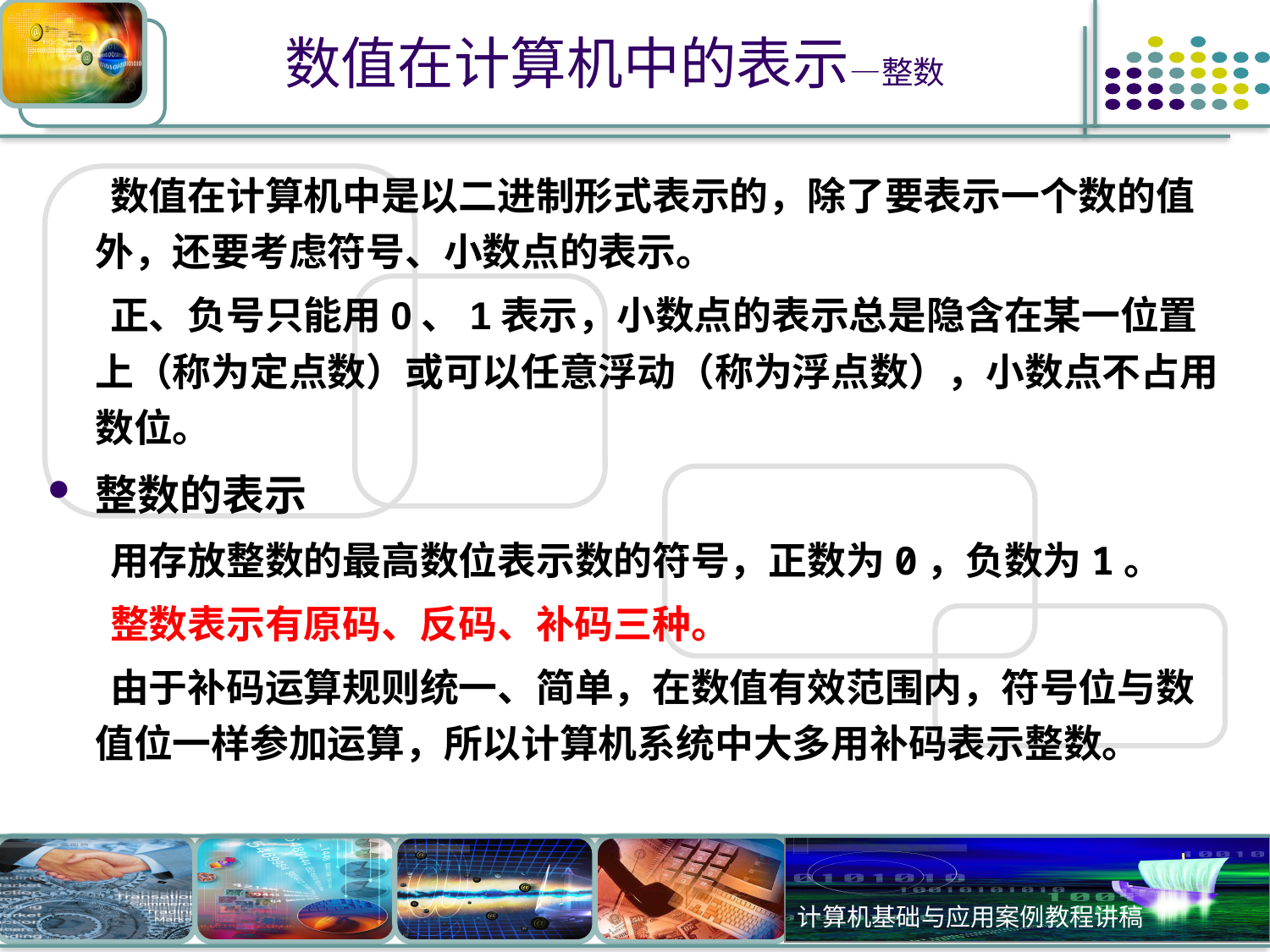

# 数值在计算机中的表示—整数
      数值在计算机中是以二进制形式表示的，除了要表示一个数的值外，还要考虑符号、小数点的表示。
      正、负号只能用0、1表示，小数点的表示总是隐含在某一位置上（称为定点数）或可以任意浮动（称为浮点数），小数点不占用数位。
整数的表示
      用存放整数的最高数位表示数的符号，正数为0，负数为1。
      整数表示有原码、反码、补码三种。
      由于补码运算规则统一、简单，在数值有效范围内，符号位与数值位一样参加运算，所以计算机系统中大多用补码表示整数。